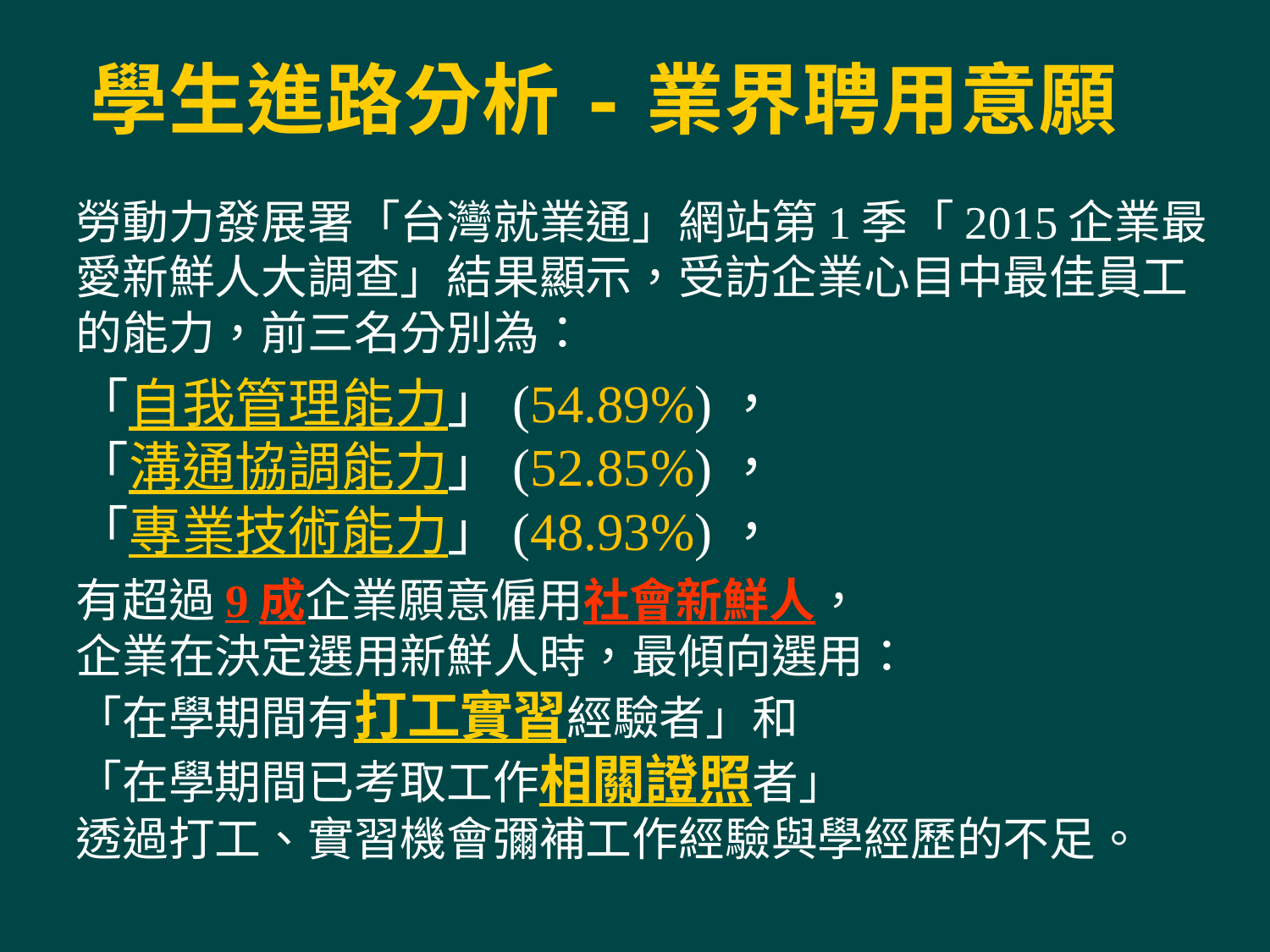

# 學生進路分析-業界聘用意願
勞動力發展署「台灣就業通」網站第1季「2015企業最愛新鮮人大調查」結果顯示，受訪企業心目中最佳員工的能力，前三名分別為：
「自我管理能力」(54.89%)，
「溝通協調能力」(52.85%)，
「專業技術能力」(48.93%)，
有超過9成企業願意僱用社會新鮮人，
企業在決定選用新鮮人時，最傾向選用：
「在學期間有打工實習經驗者」和
「在學期間已考取工作相關證照者」
透過打工、實習機會彌補工作經驗與學經歷的不足。